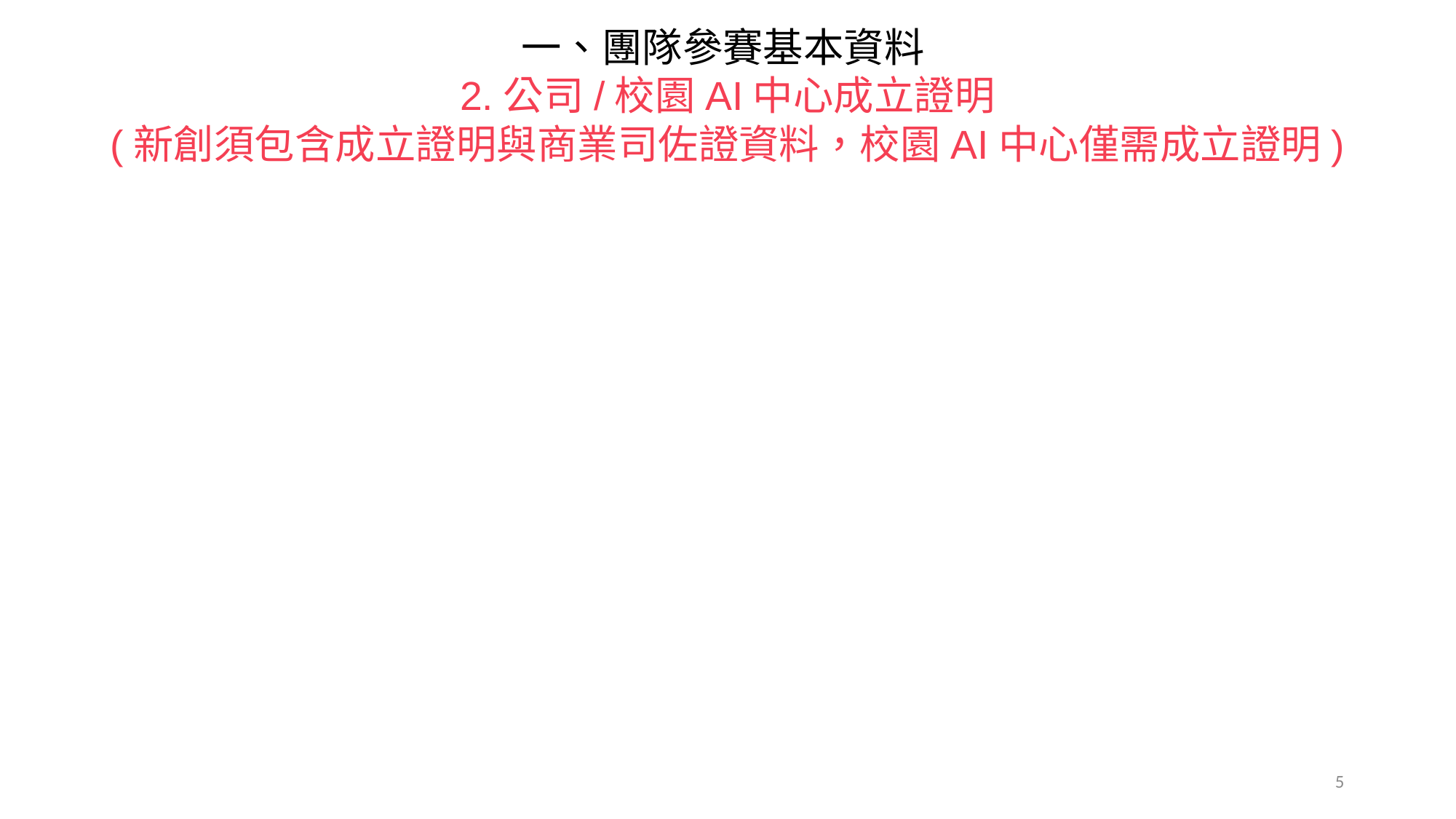

一、團隊參賽基本資料
2.公司/校園AI中心成立證明
(新創須包含成立證明與商業司佐證資料，校園AI中心僅需成立證明)
5